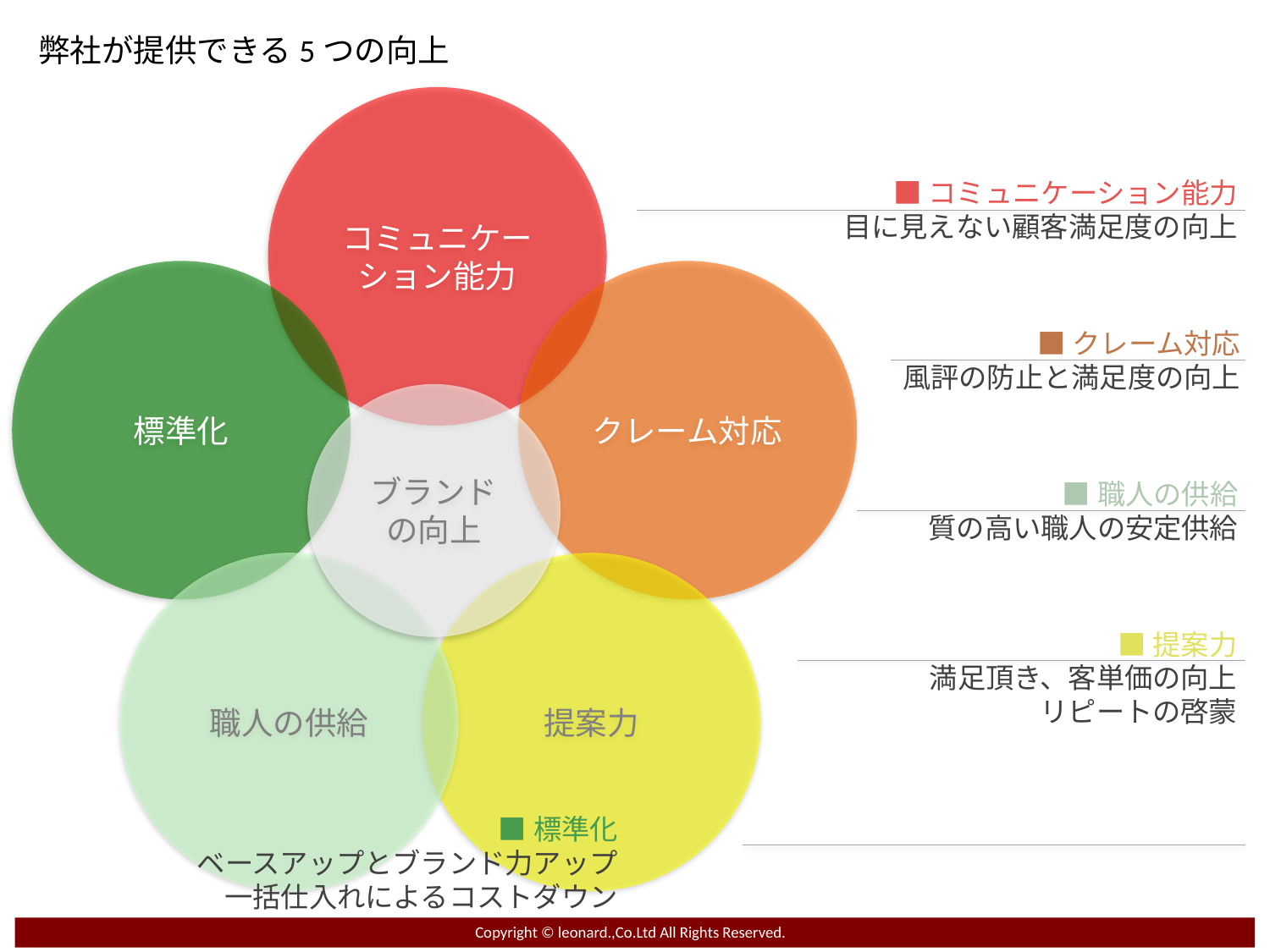

弊社が提供できる5つの向上
コミュニケーション能力
■コミュニケーション能力
目に見えない顧客満足度の向上
標準化
クレーム対応
■クレーム対応
風評の防止と満足度の向上
ブランドの向上
■職人の供給
質の高い職人の安定供給
職人の供給
提案力
■提案力
満足頂き、客単価の向上
リピートの啓蒙
■標準化
ベースアップとブランド力アップ
一括仕入れによるコストダウン